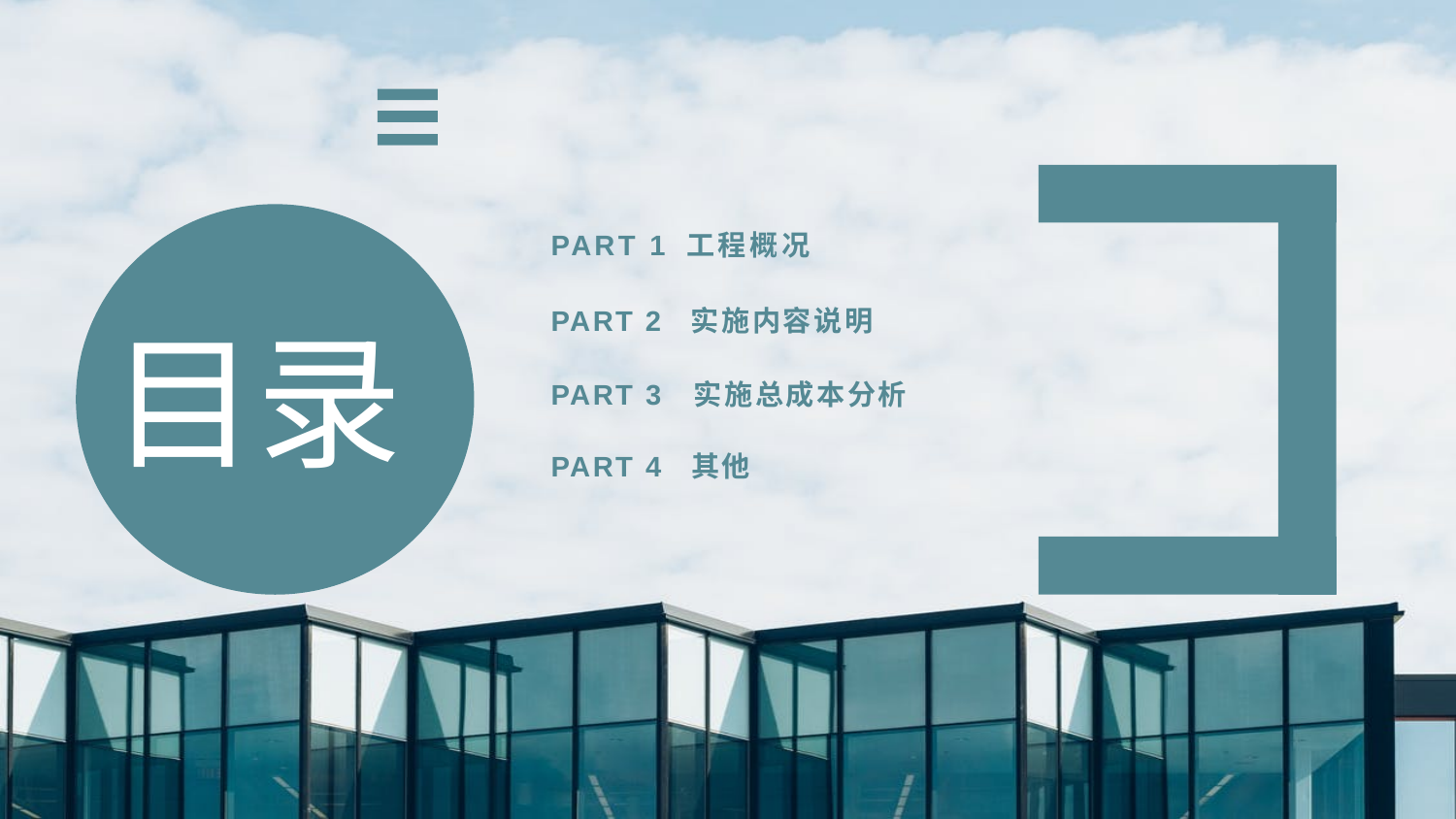

PART 1 工程概况
PART 2  实施内容说明
目录
PART 3  实施总成本分析

PART 4  其他